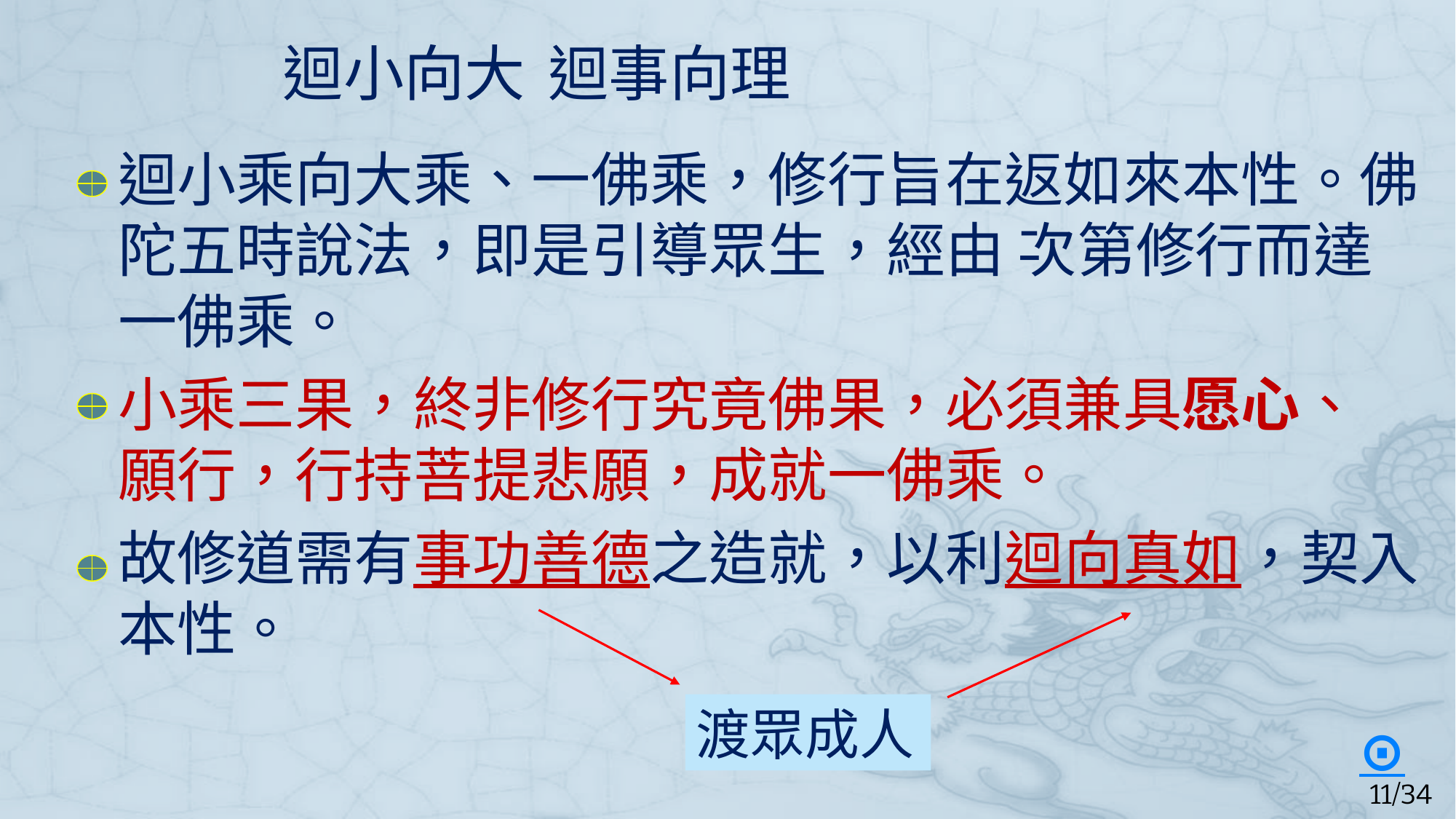

迴小向大   迴事向理

迴小乘向大乘、一佛乘，修行旨在返如來本性。佛陀五時說法，即是引導眾生，經由 次第修行而達一佛乘。
小乘三果，終非修行究竟佛果，必須兼具愿心、 願行，行持菩提悲願，成就一佛乘。
故修道需有事功善德之造就，以利迴向真如，契入本性。

渡眾成人
⊙
11/34